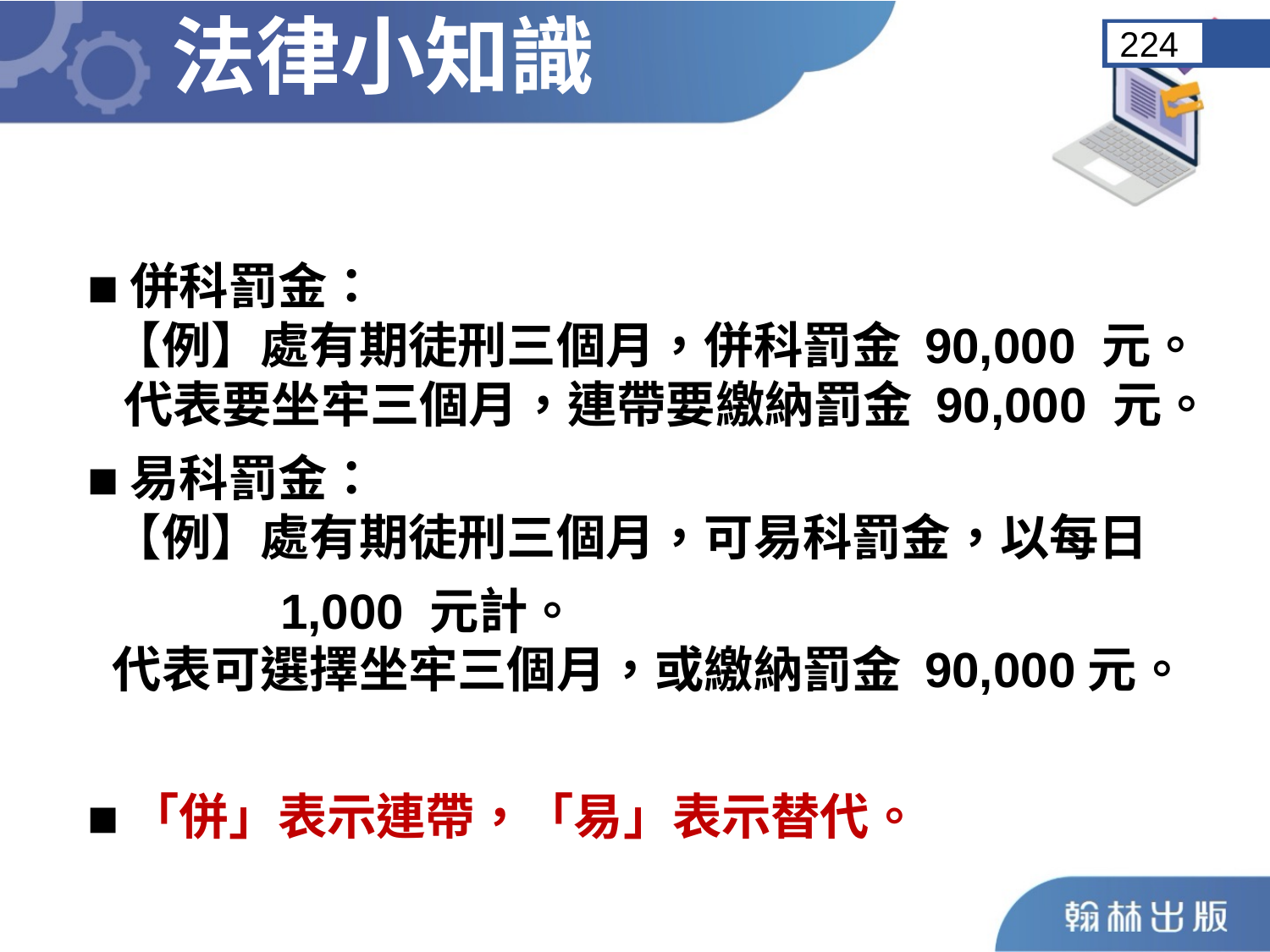

法律小知識
224
◼︎併科罰金：
【例】處有期徒刑三個月，併科罰金 90,000 元。
 代表要坐牢三個月，連帶要繳納罰金 90,000 元。
◼︎易科罰金：
【例】處有期徒刑三個月，可易科罰金，以每日
              1,000 元計。
代表可選擇坐牢三個月，或繳納罰金 90,000元。

◼︎「併」表示連帶，「易」表示替代。